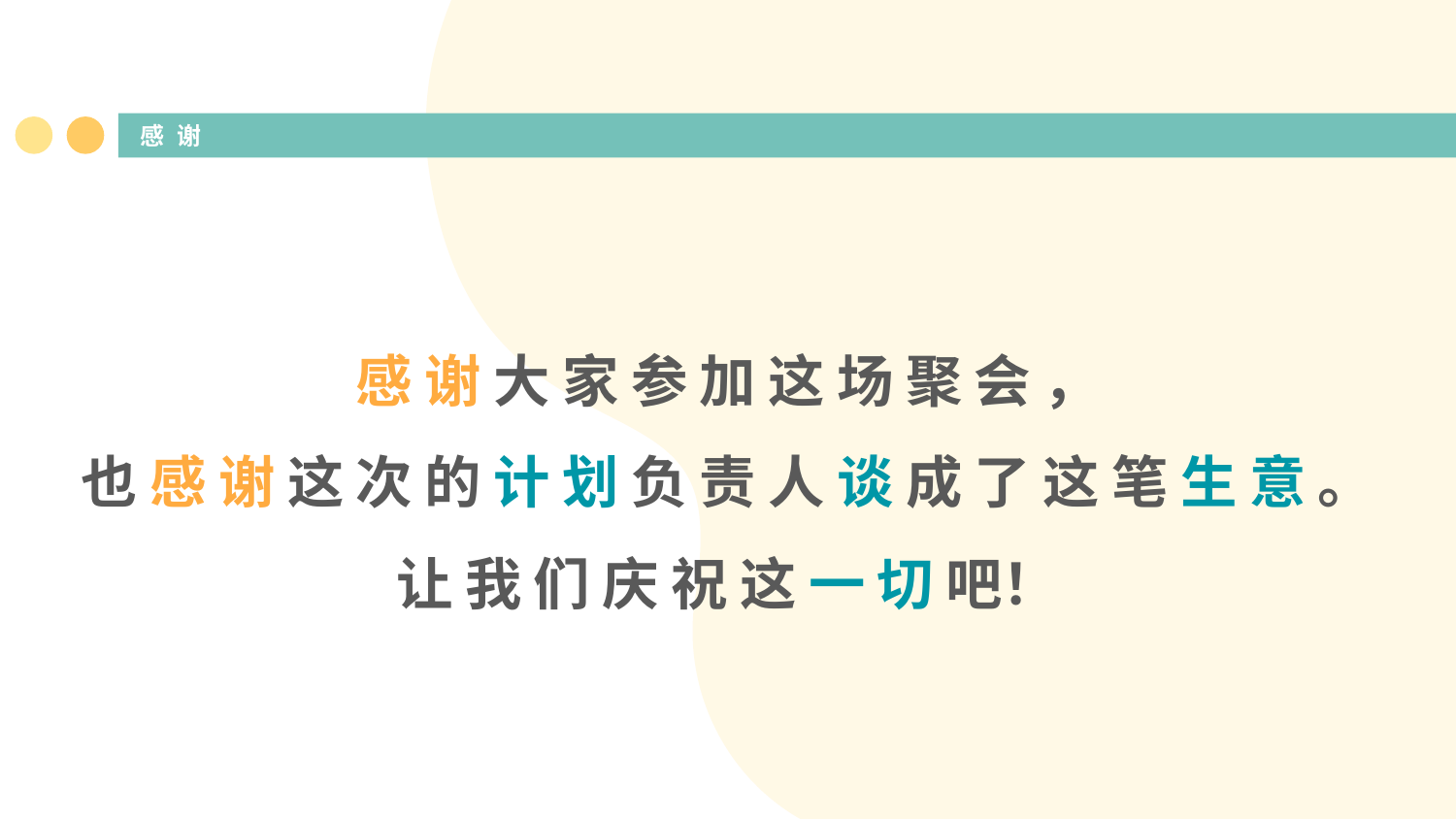

# 感谢
感谢大家参加这场聚会，
也感谢这次的计划负责人谈成了这笔生意。
让我们庆祝这一切吧！